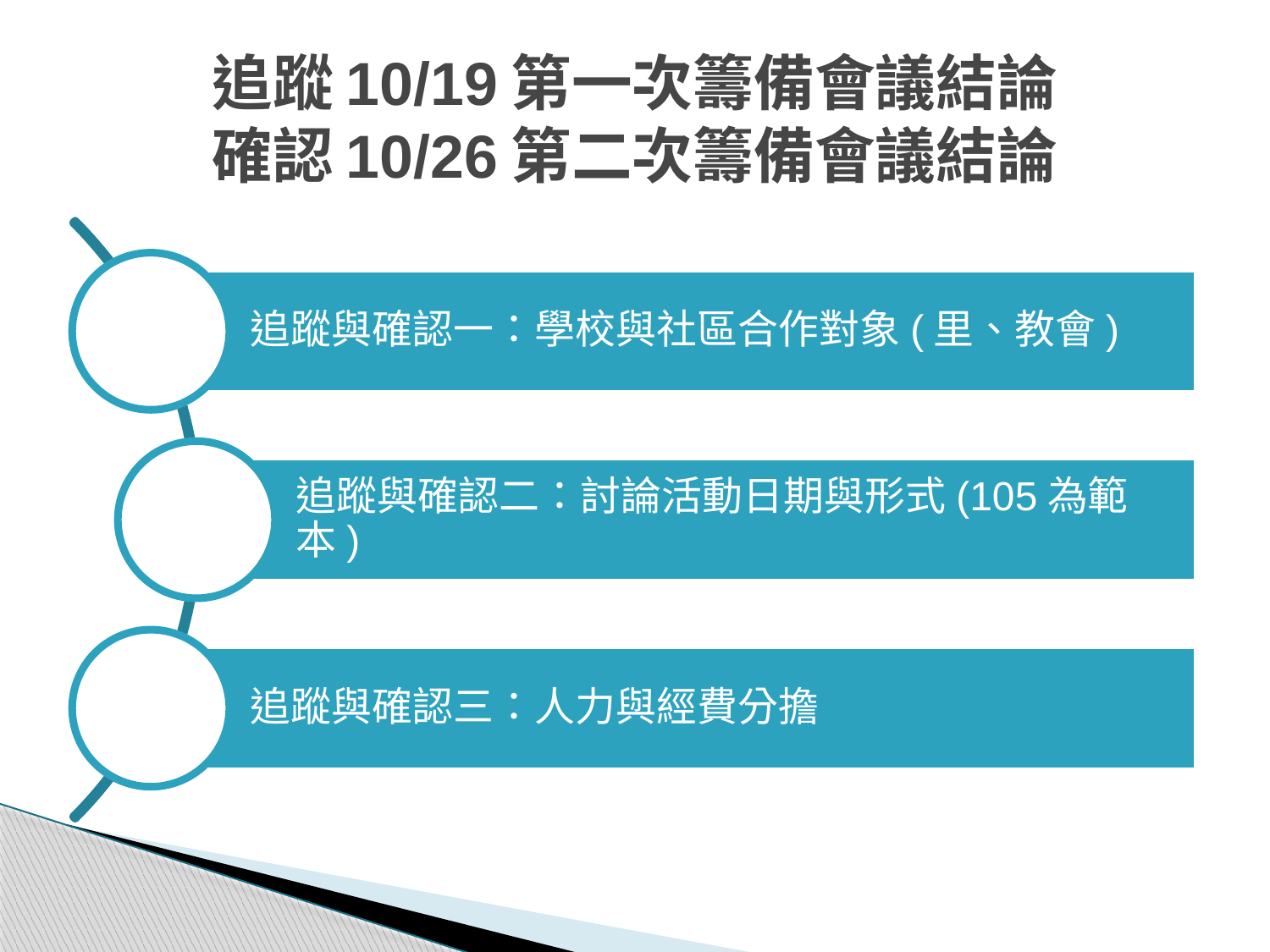

# 追蹤10/19第一次籌備會議結論 確認10/26第二次籌備會議結論
追蹤與確認一：學校與社區合作對象(里、教會)
追蹤與確認二：討論活動日期與形式(105為範本)
追蹤與確認三：人力與經費分擔